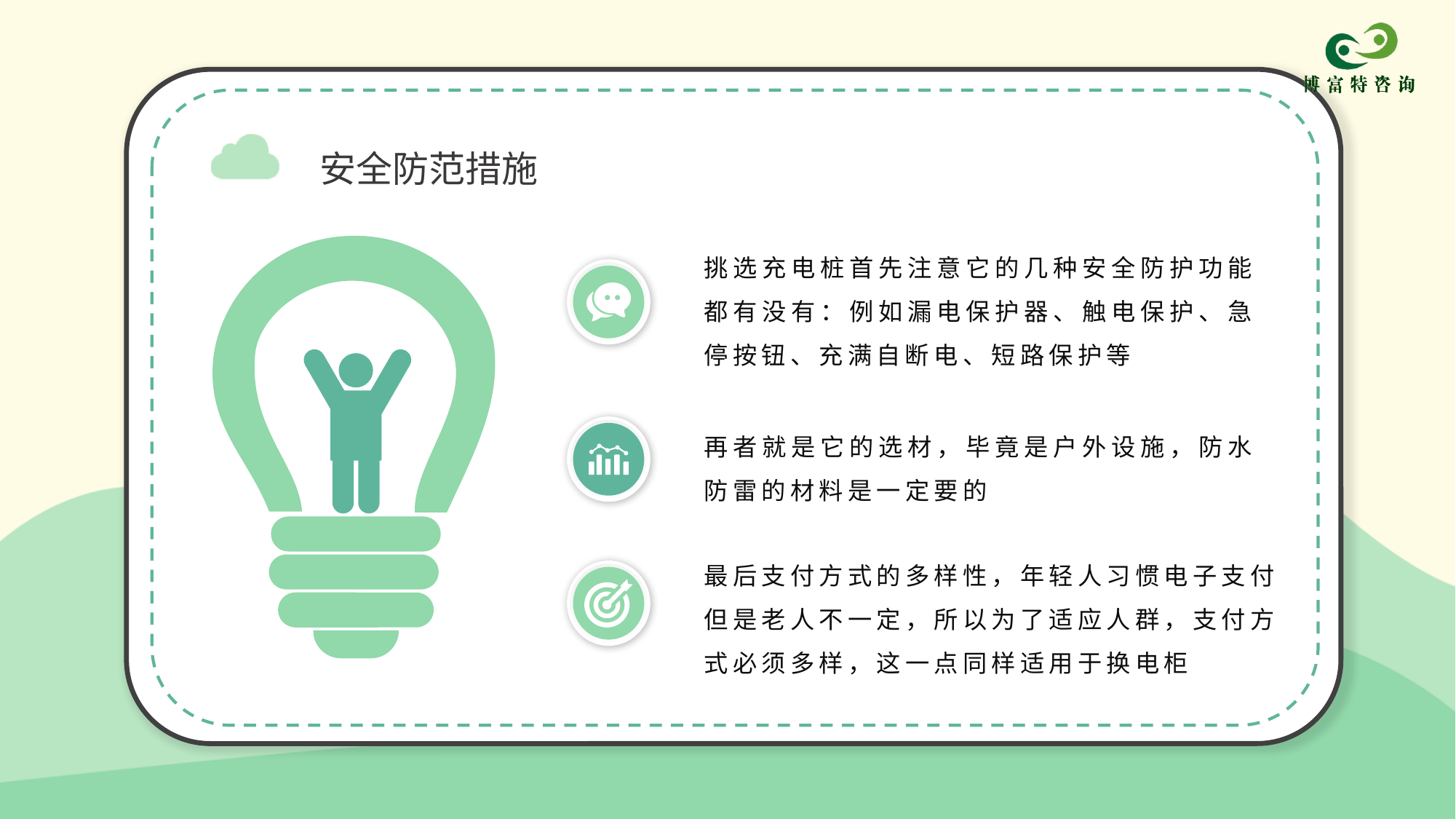

安全防范措施
挑选充电桩首先注意它的几种安全防护功能都有没有：例如漏电保护器、触电保护、急停按钮、充满自断电、短路保护等

再者就是它的选材，毕竟是户外设施，防水防雷的材料是一定要的

最后支付方式的多样性，年轻人习惯电子支付但是老人不一定，所以为了适应人群，支付方式必须多样，这一点同样适用于换电柜